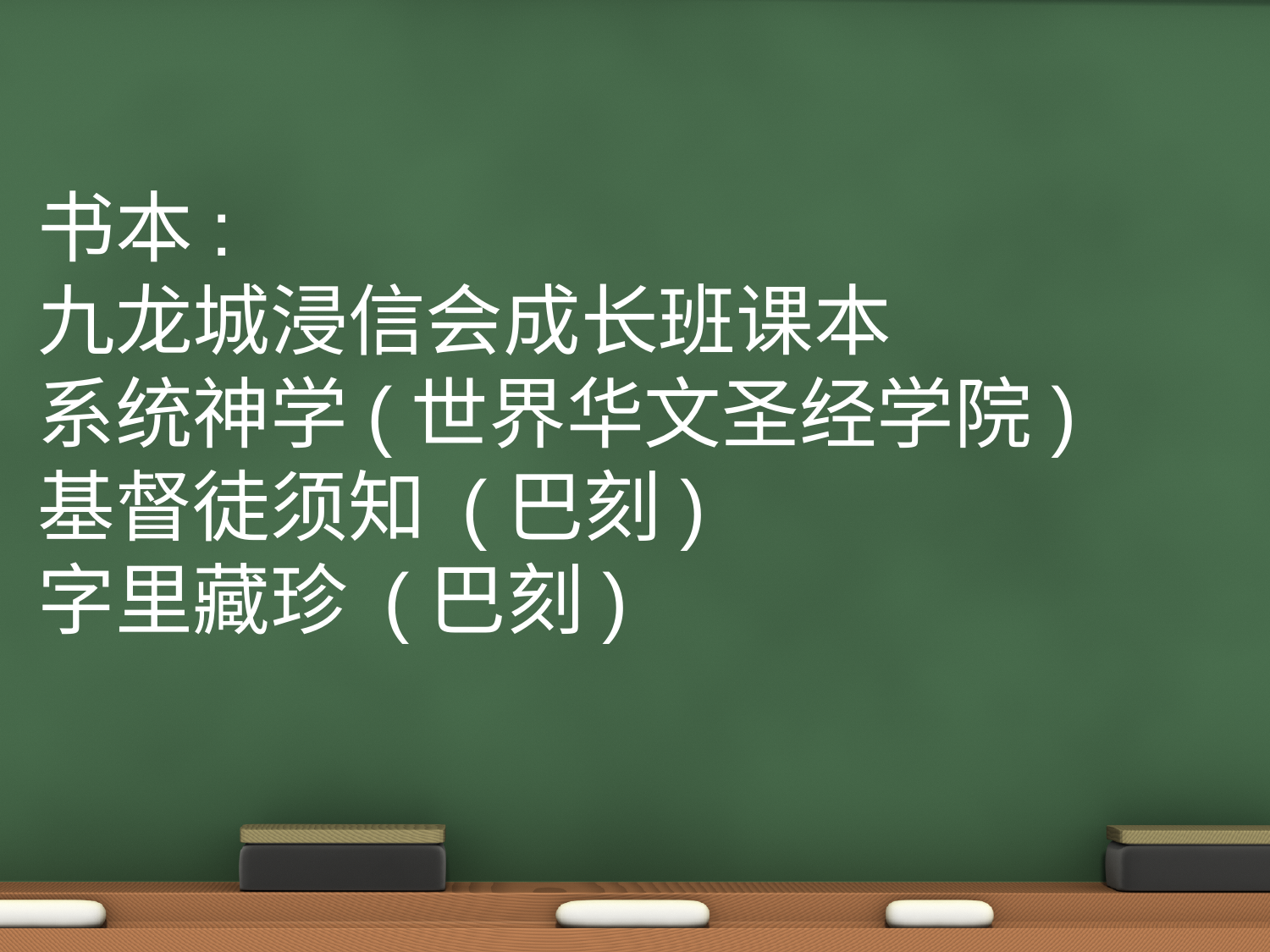

书本:
九龙城浸信会成长班课本
系统神学(世界华文圣经学院)
基督徒须知 (巴刻)
字里藏珍 (巴刻)